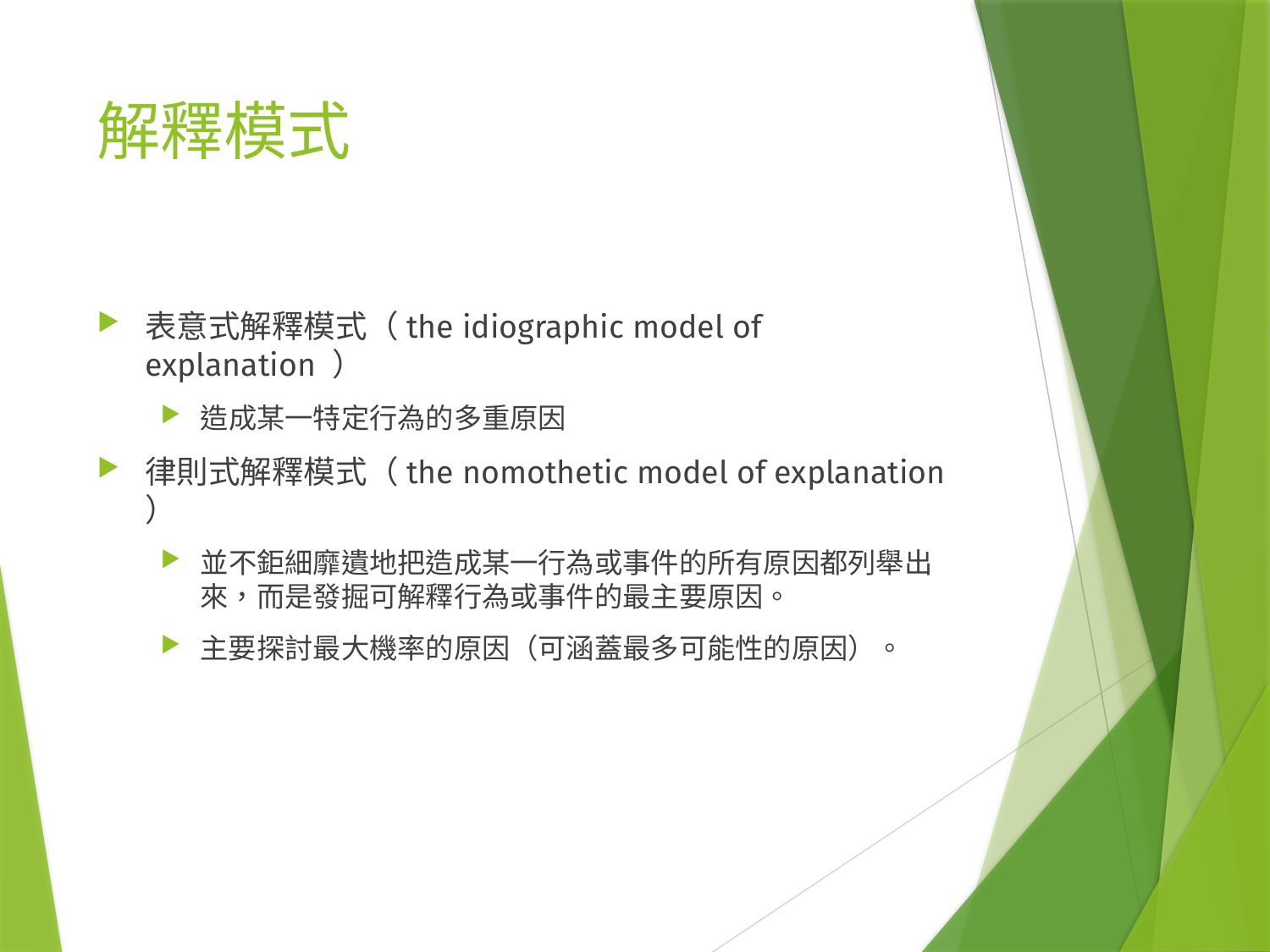

# 解釋模式
表意式解釋模式（the idiographic model of explanation ）
造成某一特定行為的多重原因
律則式解釋模式（the nomothetic model of explanation ）
並不鉅細靡遺地把造成某一行為或事件的所有原因都列舉出來，而是發掘可解釋行為或事件的最主要原因。
主要探討最大機率的原因（可涵蓋最多可能性的原因）。